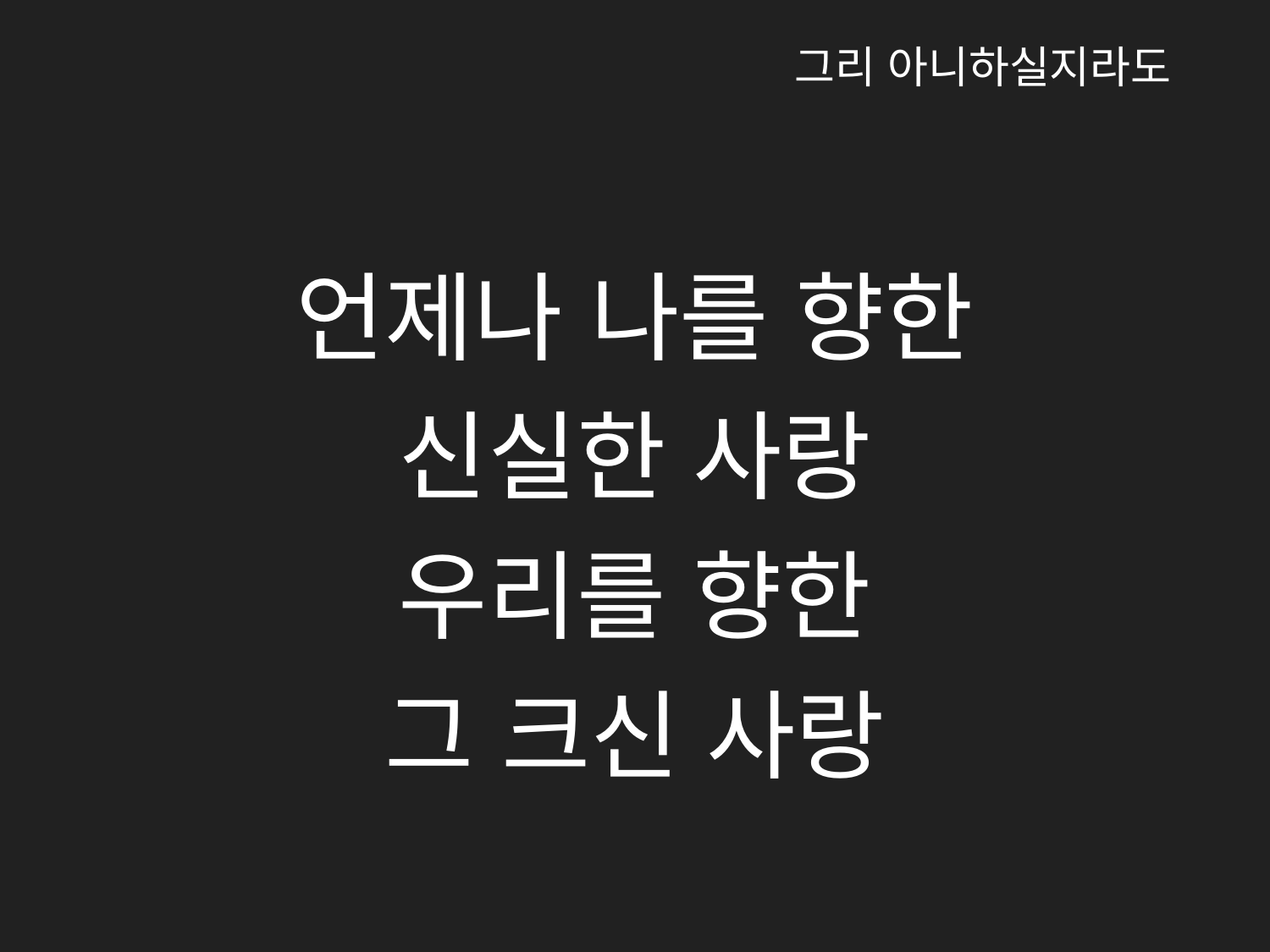

그리 아니하실지라도
언제나 나를 향한
신실한 사랑
우리를 향한
그 크신 사랑